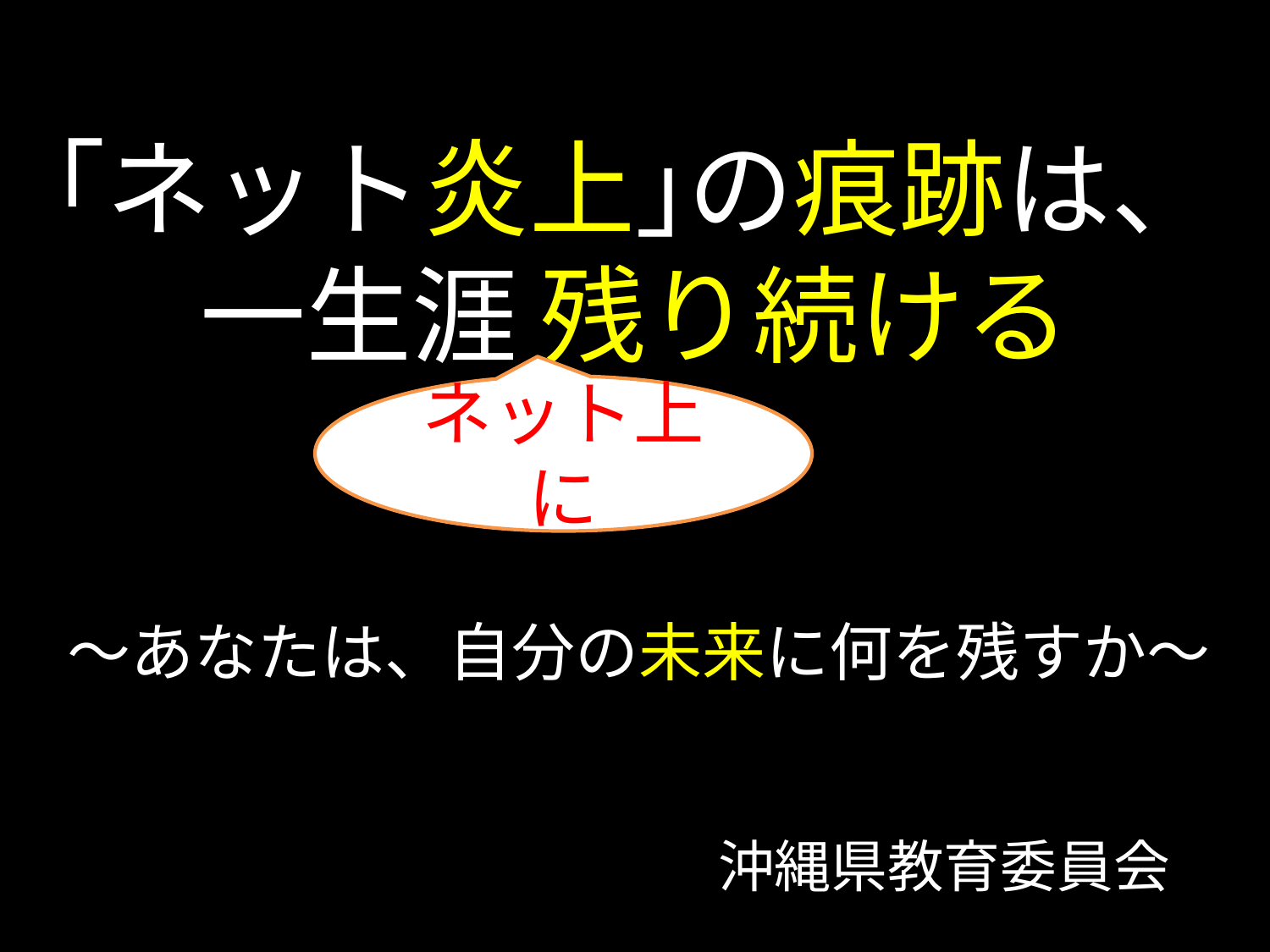

｢ネット炎上｣の痕跡は、
一生涯 残り続ける
ネット上に
～あなたは、自分の未来に何を残すか～
沖縄県教育委員会